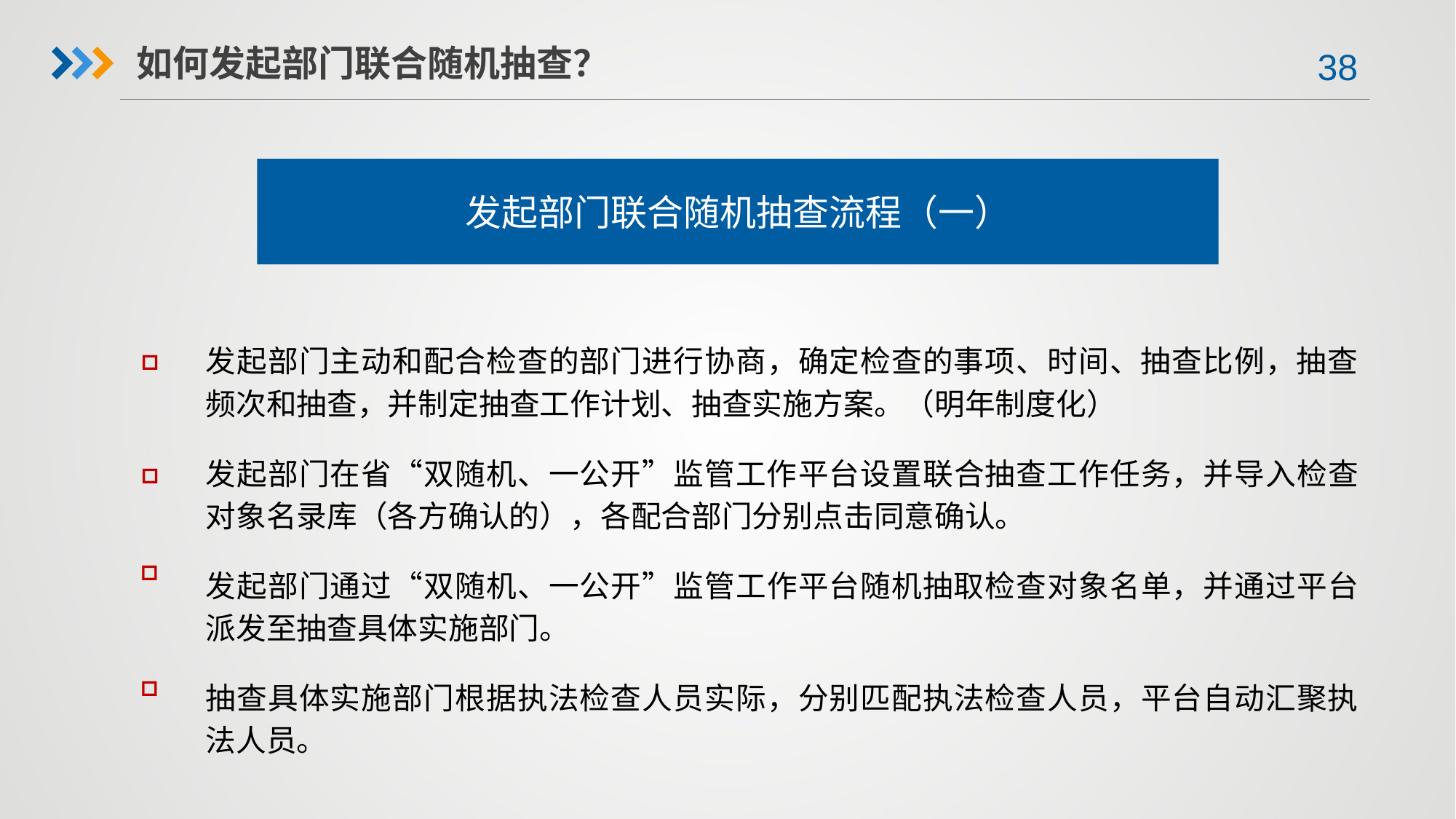

如何发起部门联合随机抽查？
发起部门联合随机抽查流程（一）
发起部门主动和配合检查的部门进行协商，确定检查的事项、时间、抽查比例，抽查频次和抽查，并制定抽查工作计划、抽查实施方案。（明年制度化）
发起部门在省“双随机、一公开”监管工作平台设置联合抽查工作任务，并导入检查对象名录库（各方确认的），各配合部门分别点击同意确认。
发起部门通过“双随机、一公开”监管工作平台随机抽取检查对象名单，并通过平台派发至抽查具体实施部门。
抽查具体实施部门根据执法检查人员实际，分别匹配执法检查人员，平台自动汇聚执法人员。
□
□
□
□